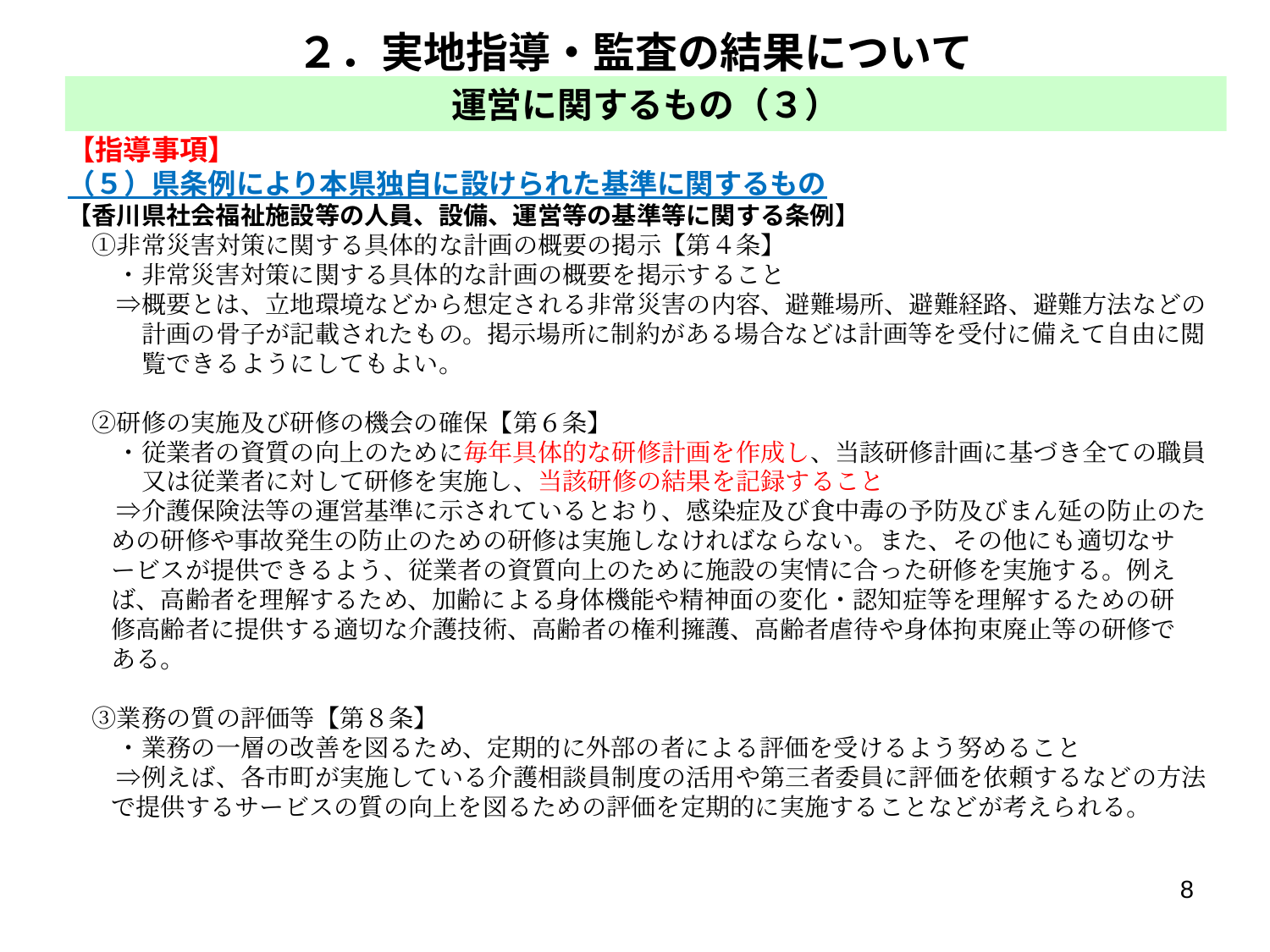

２．実地指導・監査の結果について
運営に関するもの（３）
【指導事項】
（５）県条例により本県独自に設けられた基準に関するもの
【香川県社会福祉施設等の人員、設備、運営等の基準等に関する条例】
　①非常災害対策に関する具体的な計画の概要の掲示【第４条】
　　・非常災害対策に関する具体的な計画の概要を掲示すること
　　⇒概要とは、立地環境などから想定される非常災害の内容、避難場所、避難経路、避難方法などの
　　　計画の骨子が記載されたもの。掲示場所に制約がある場合などは計画等を受付に備えて自由に閲
　　　覧できるようにしてもよい。

　②研修の実施及び研修の機会の確保【第６条】
　　・従業者の資質の向上のために毎年具体的な研修計画を作成し、当該研修計画に基づき全ての職員
　　　又は従業者に対して研修を実施し、当該研修の結果を記録すること
　　⇒介護保険法等の運営基準に示されているとおり、感染症及び食中毒の予防及びまん延の防止のた
      めの研修や事故発生の防止のための研修は実施しなければならない。また、その他にも適切なサ
      ービスが提供できるよう、従業者の資質向上のために施設の実情に合った研修を実施する。例え
      ば、高齢者を理解するため、加齢による身体機能や精神面の変化・認知症等を理解するための研
      修高齢者に提供する適切な介護技術、高齢者の権利擁護、高齢者虐待や身体拘束廃止等の研修で
      ある。

　③業務の質の評価等【第８条】
　　・業務の一層の改善を図るため、定期的に外部の者による評価を受けるよう努めること
　　⇒例えば、各市町が実施している介護相談員制度の活用や第三者委員に評価を依頼するなどの方法
      で提供するサービスの質の向上を図るための評価を定期的に実施することなどが考えられる。

8